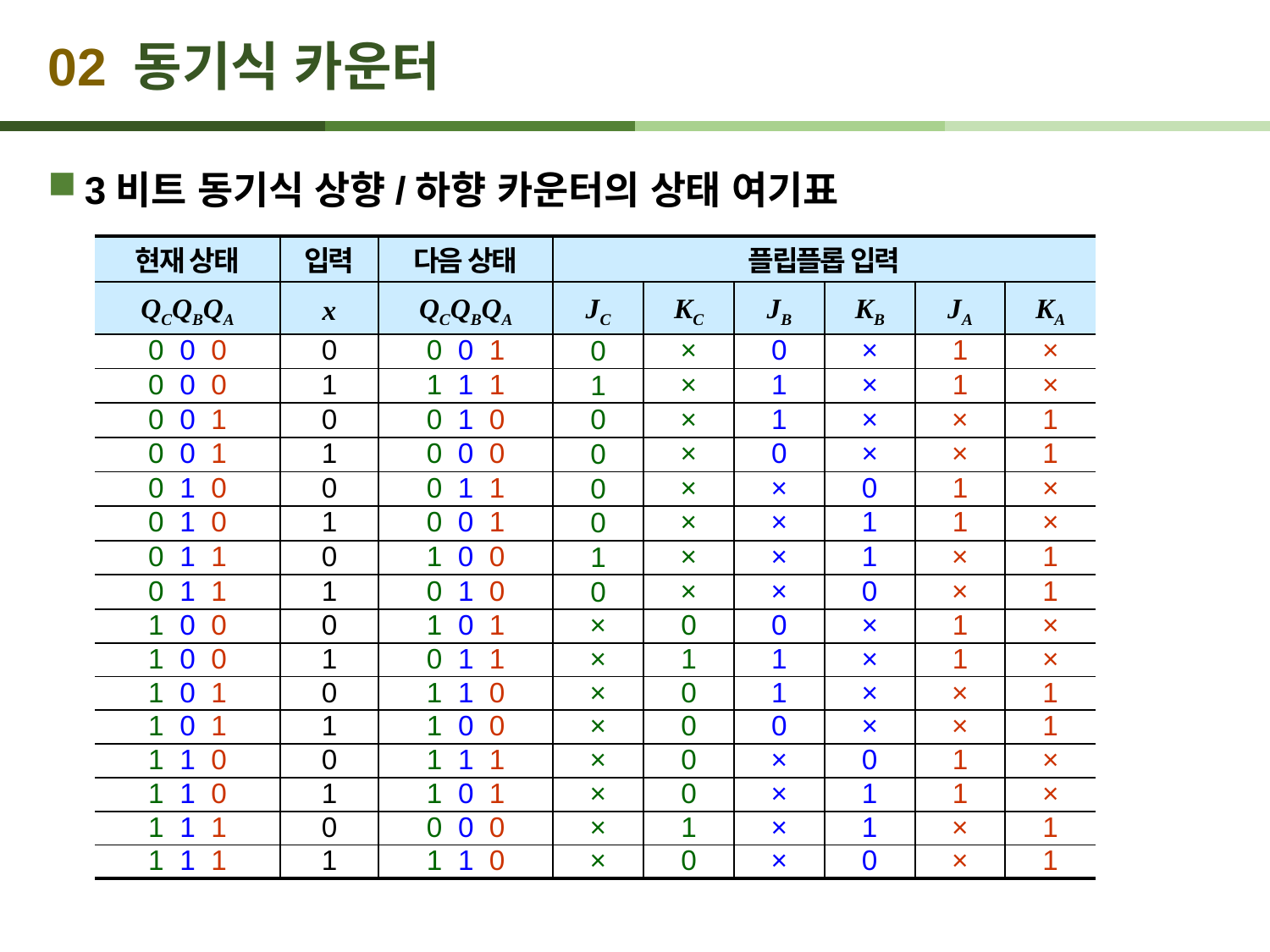

# 02 동기식 카운터
3비트 동기식 상향/하향 카운터의 상태 여기표
| 현재 상태 | 입력 | 다음 상태 | 플립플롭 입력 |  |  |  |  |  |
| --- | --- | --- | --- | --- | --- | --- | --- | --- |
| QCQBQA | x | QCQBQA | JC | KC | JB | KB | JA | KA |
| 0 0 0 | 0 | 0 0 1 | 0 | × | 0 | × | 1 | × |
| 0 0 0 | 1 | 1 1 1 | 1 | × | 1 | × | 1 | × |
| 0 0 1 | 0 | 0 1 0 | 0 | × | 1 | × | × | 1 |
| 0 0 1 | 1 | 0 0 0 | 0 | × | 0 | × | × | 1 |
| 0 1 0 | 0 | 0 1 1 | 0 | × | × | 0 | 1 | × |
| 0 1 0 | 1 | 0 0 1 | 0 | × | × | 1 | 1 | × |
| 0 1 1 | 0 | 1 0 0 | 1 | × | × | 1 | × | 1 |
| 0 1 1 | 1 | 0 1 0 | 0 | × | × | 0 | × | 1 |
| 1 0 0 | 0 | 1 0 1 | × | 0 | 0 | × | 1 | × |
| 1 0 0 | 1 | 0 1 1 | × | 1 | 1 | × | 1 | × |
| 1 0 1 | 0 | 1 1 0 | × | 0 | 1 | × | × | 1 |
| 1 0 1 | 1 | 1 0 0 | × | 0 | 0 | × | × | 1 |
| 1 1 0 | 0 | 1 1 1 | × | 0 | × | 0 | 1 | × |
| 1 1 0 | 1 | 1 0 1 | × | 0 | × | 1 | 1 | × |
| 1 1 1 | 0 | 0 0 0 | × | 1 | × | 1 | × | 1 |
| 1 1 1 | 1 | 1 1 0 | × | 0 | × | 0 | × | 1 |